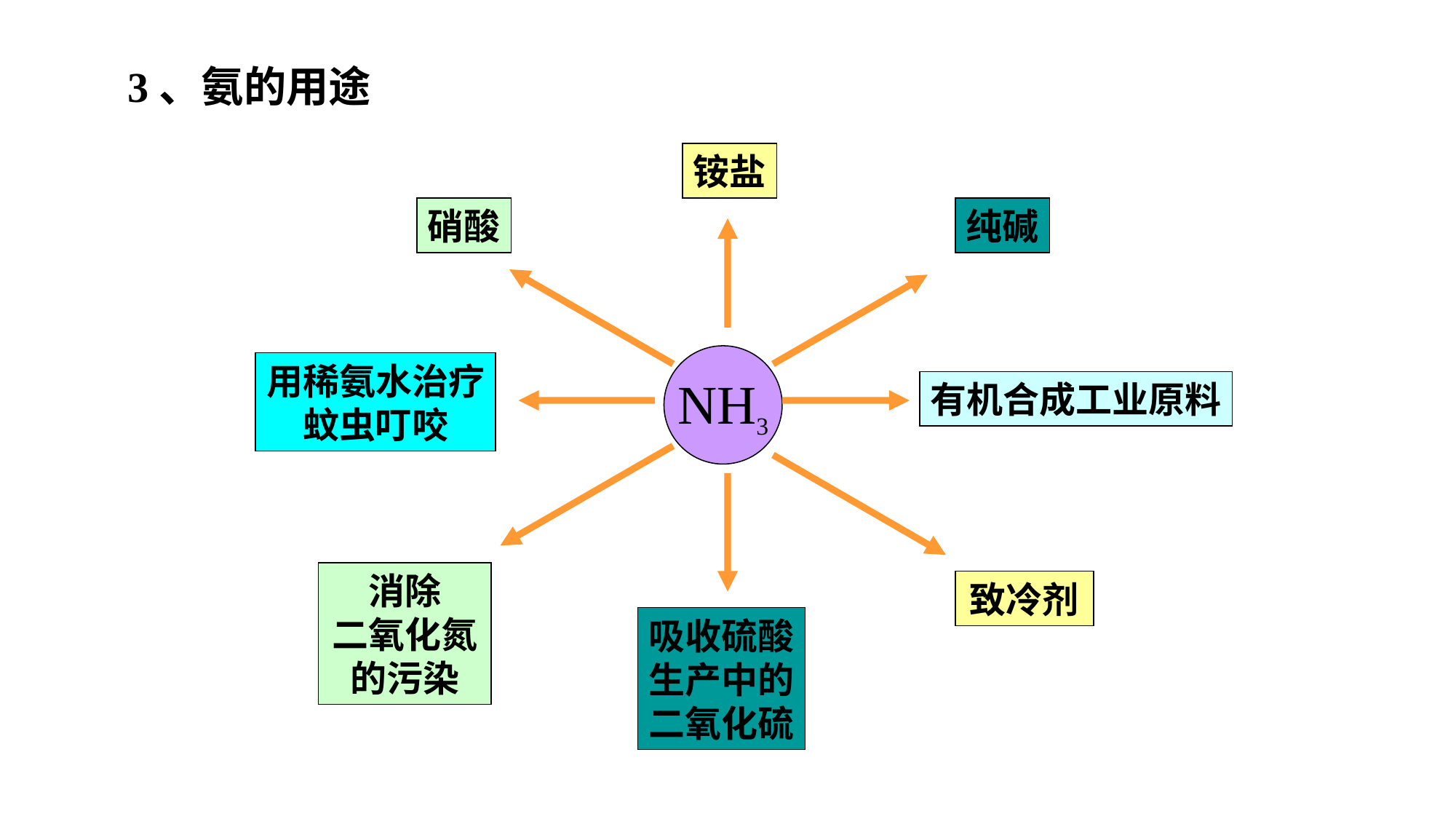

3、氨的用途
铵盐
硝酸
纯碱
用稀氨水治疗
蚊虫叮咬
有机合成工业原料
消除
二氧化氮
的污染
致冷剂
吸收硫酸
生产中的
二氧化硫

NH3